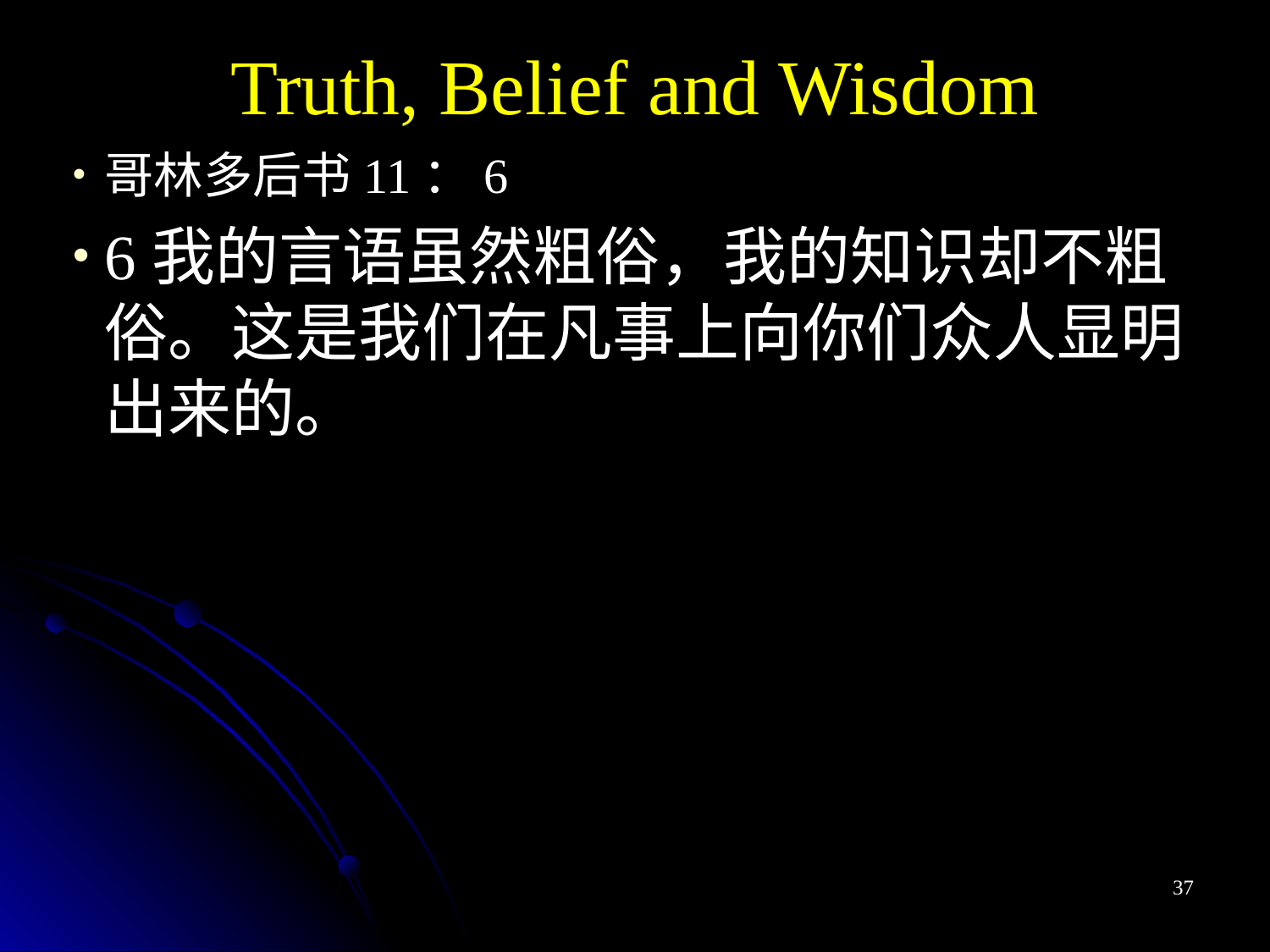

Truth, Belief and Wisdom
哥林多后书11：6
6我的言语虽然粗俗，我的知识却不粗俗。这是我们在凡事上向你们众人显明出来的。
37